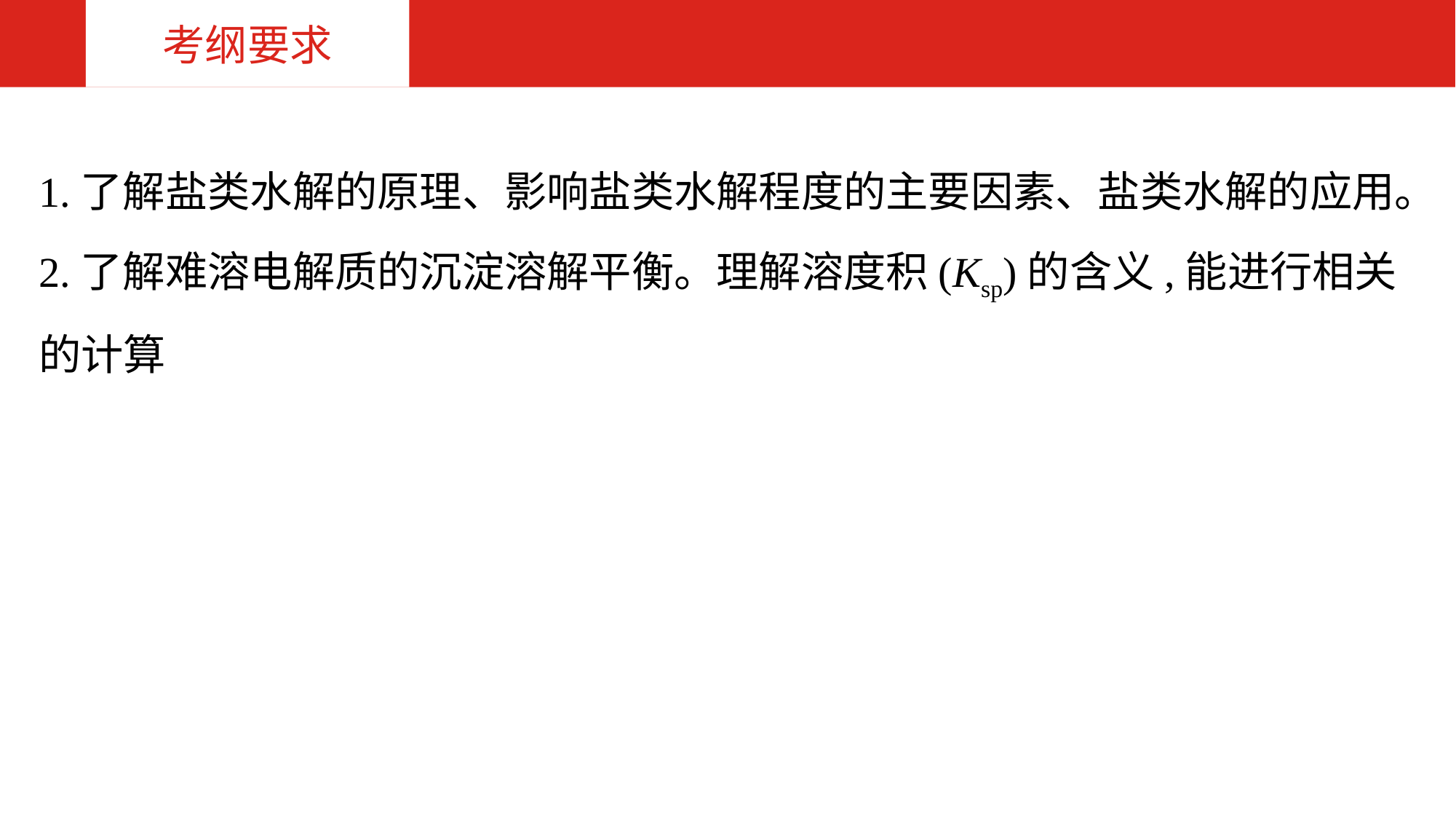

考纲要求
1.了解盐类水解的原理、影响盐类水解程度的主要因素、盐类水解的应用。
2.了解难溶电解质的沉淀溶解平衡。理解溶度积(Ksp)的含义,能进行相关的计算